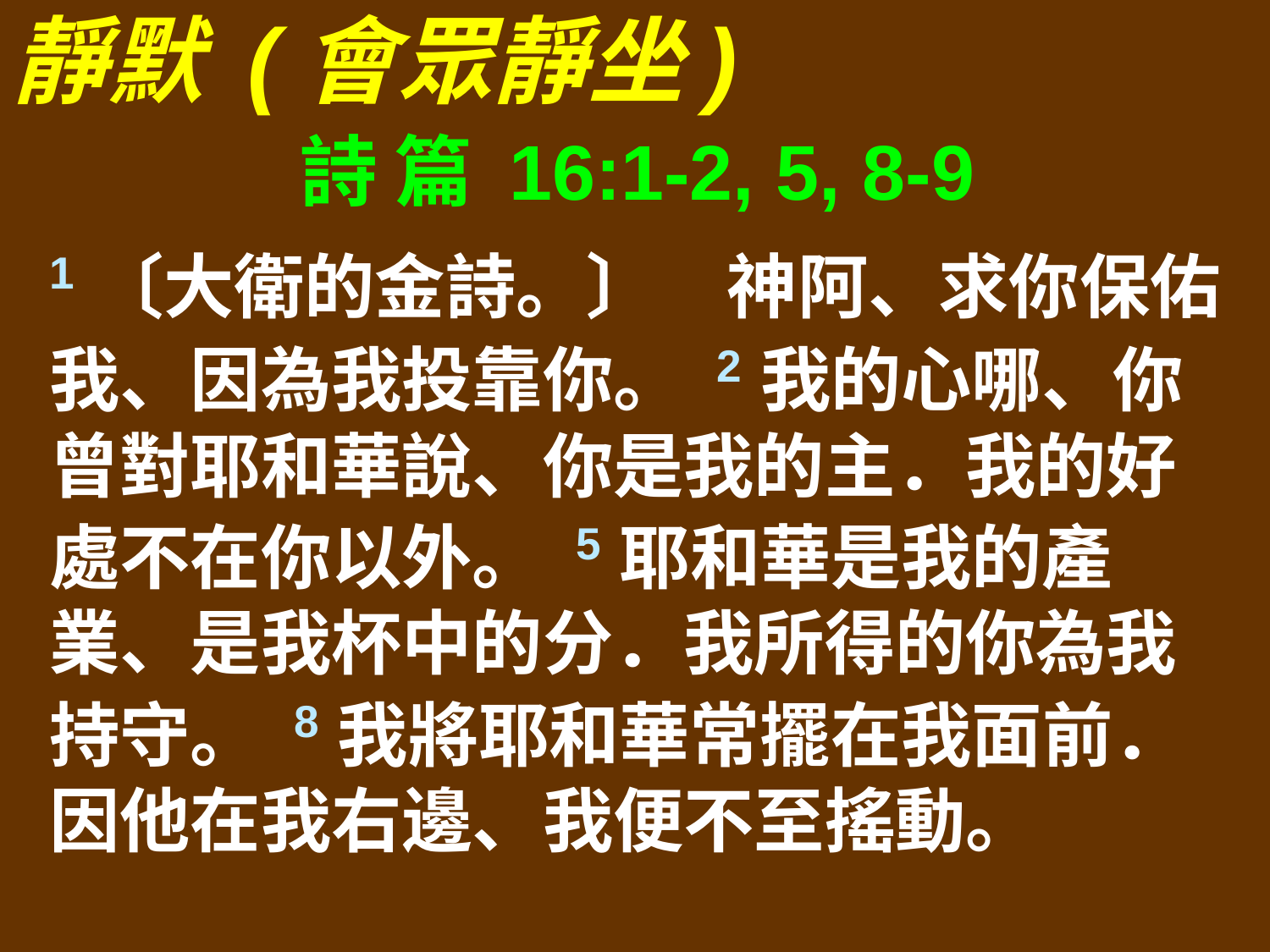

靜默 (會眾靜坐)
詩 篇 16:1-2, 5, 8-9
1〔大衛的金詩。〕　神阿、求你保佑我、因為我投靠你。 2我的心哪、你曾對耶和華說、你是我的主．我的好處不在你以外。 5耶和華是我的產業、是我杯中的分．我所得的你為我持守。 8我將耶和華常擺在我面前．因他在我右邊、我便不至搖動。